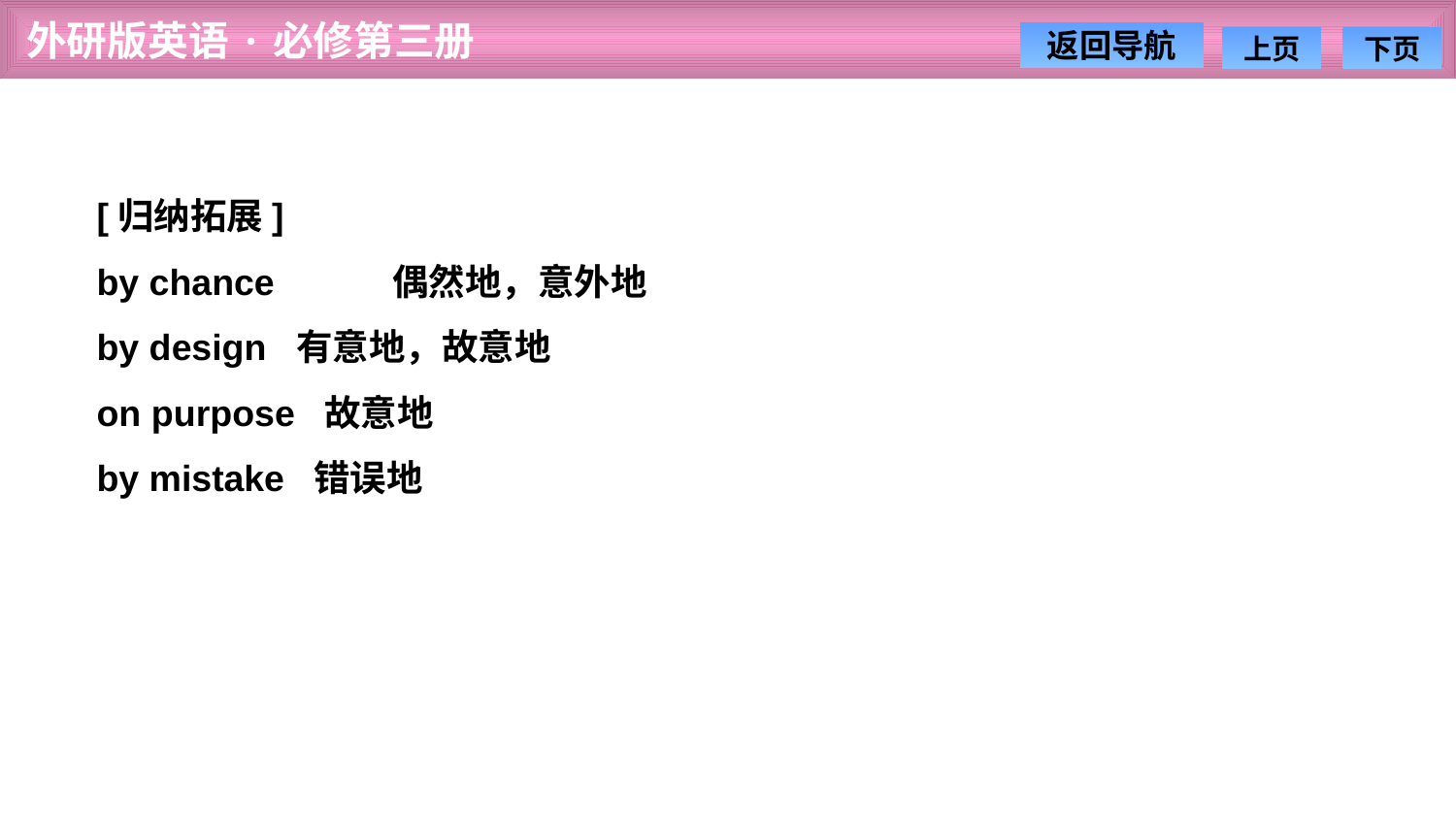

[归纳拓展]
by chance　　　偶然地，意外地
by design  有意地，故意地
on purpose  故意地
by mistake  错误地